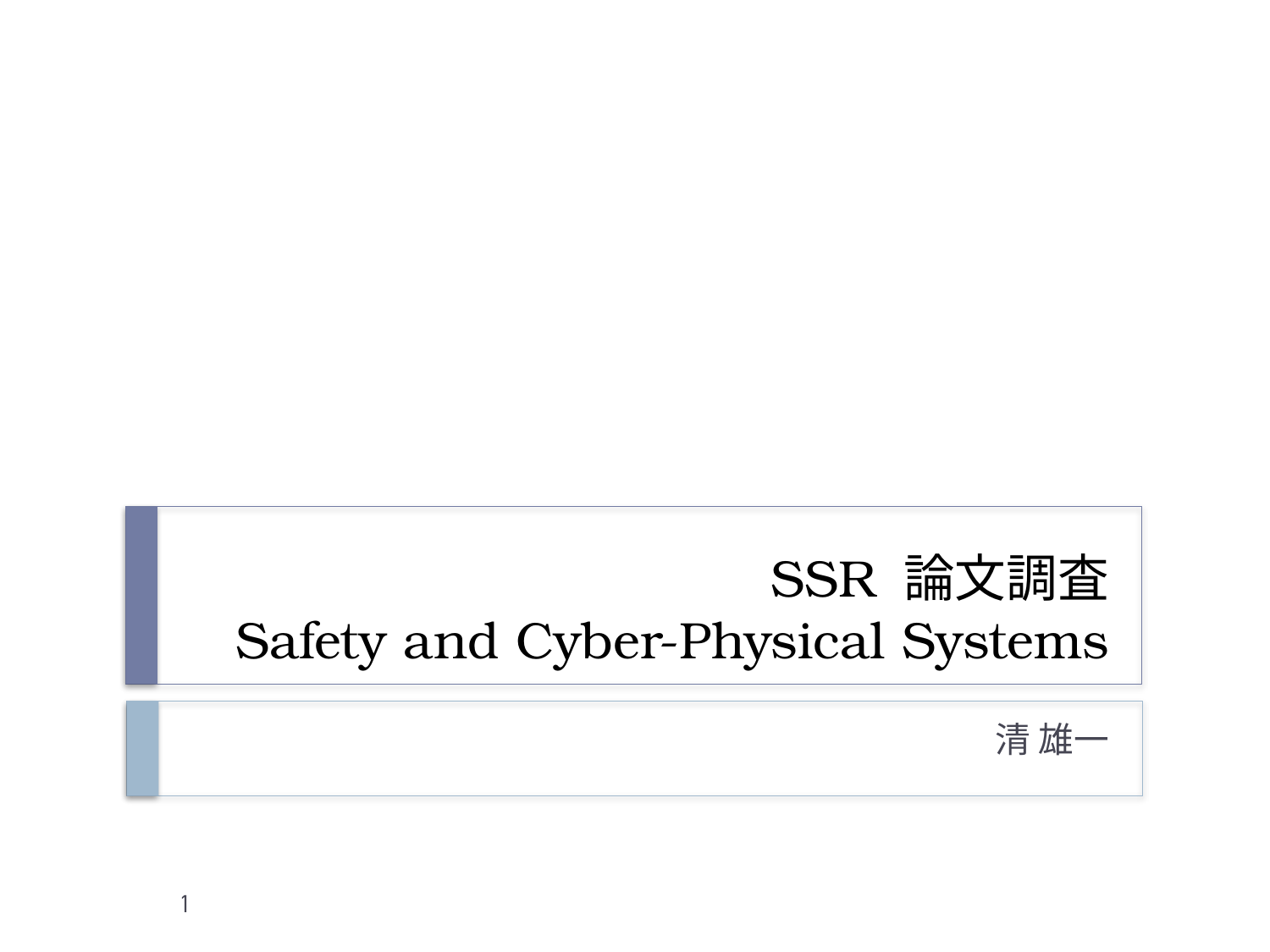

# SSR 論文調査 Safety and Cyber-Physical Systems
清 雄一
1